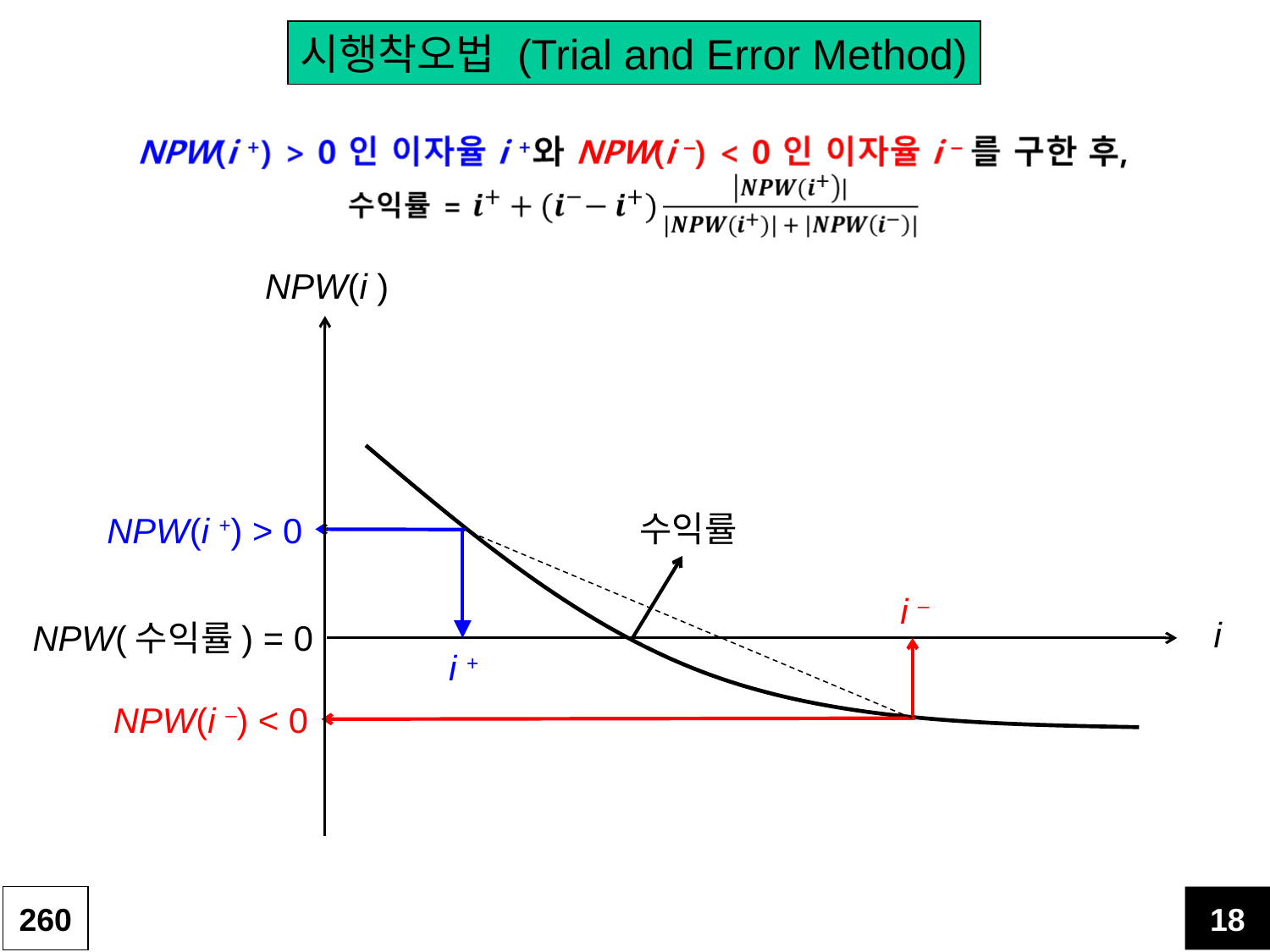

시행착오법 (Trial and Error Method)

NPW(i )

수익률
NPW(i +) > 0
i –
i
NPW(수익률) = 0
i +
NPW(i –) < 0
260
18